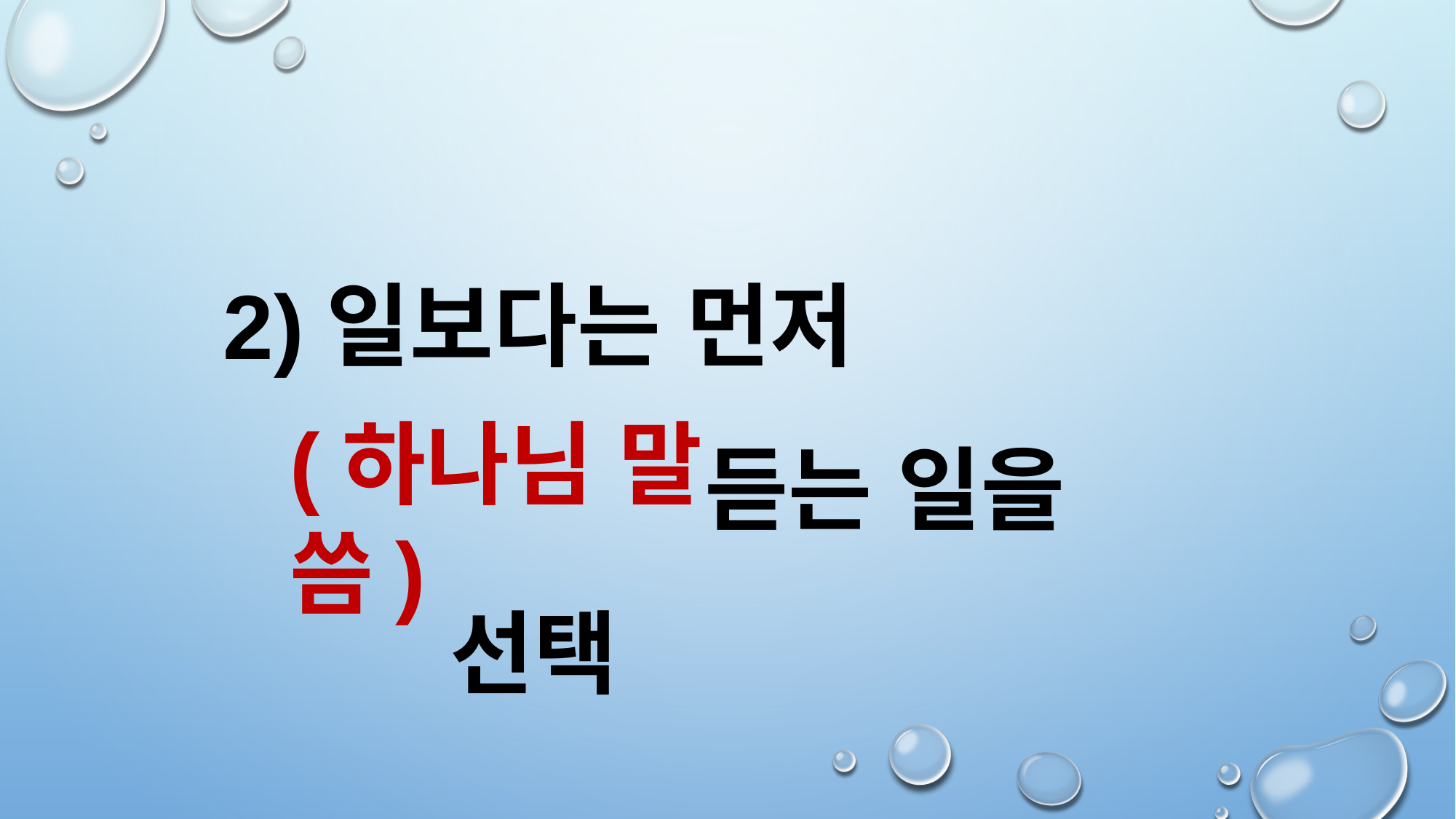

2)일보다는 먼저
                        듣는 일을
              선택
(하나님 말씀)